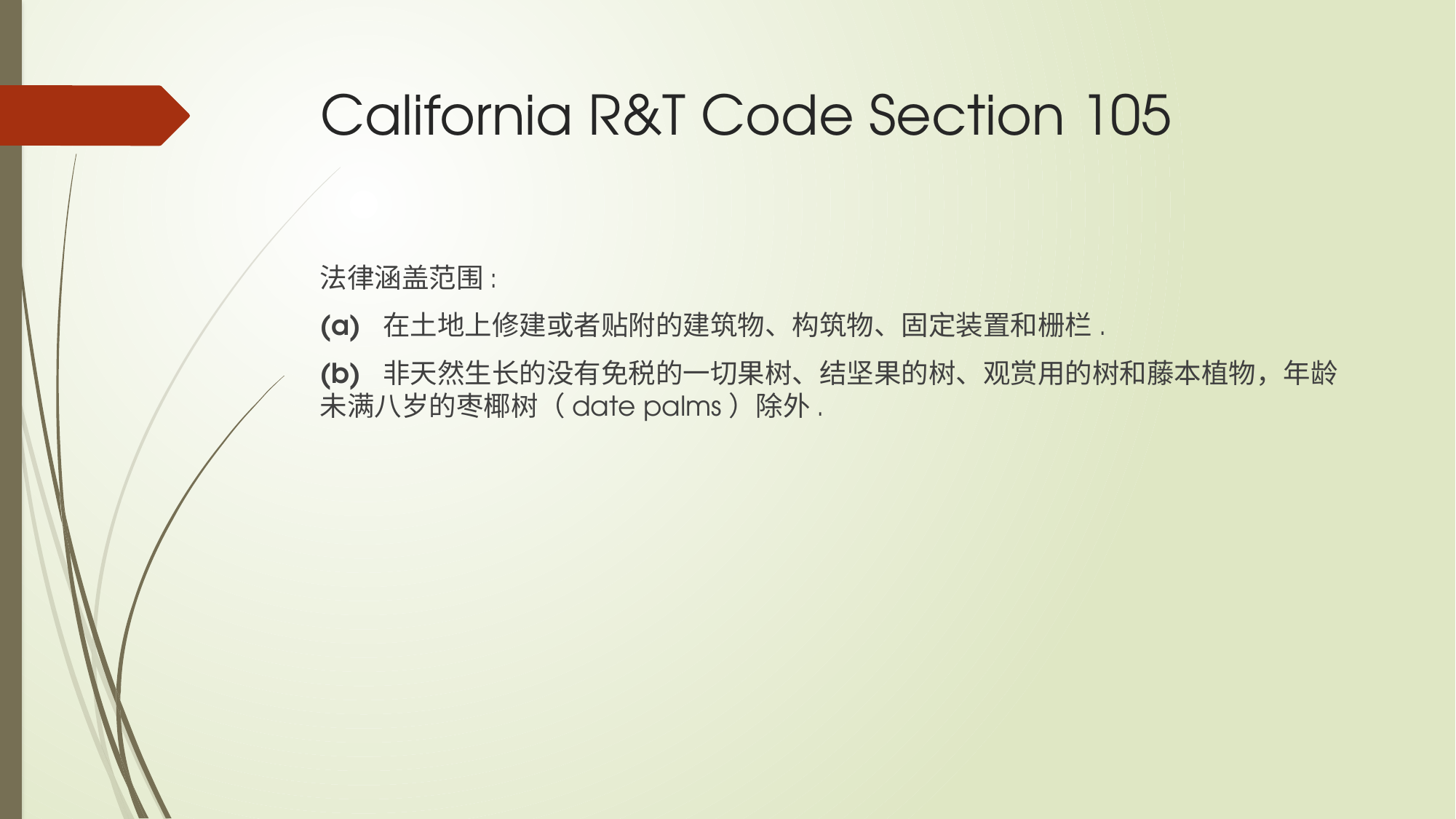

# California R&T Code Section 105
法律涵盖范围:
(a)  在土地上修建或者贴附的建筑物、构筑物、固定装置和栅栏.
(b)  非天然生长的没有免税的一切果树、结坚果的树、观赏用的树和藤本植物，年龄未满八岁的枣椰树（date palms）除外.